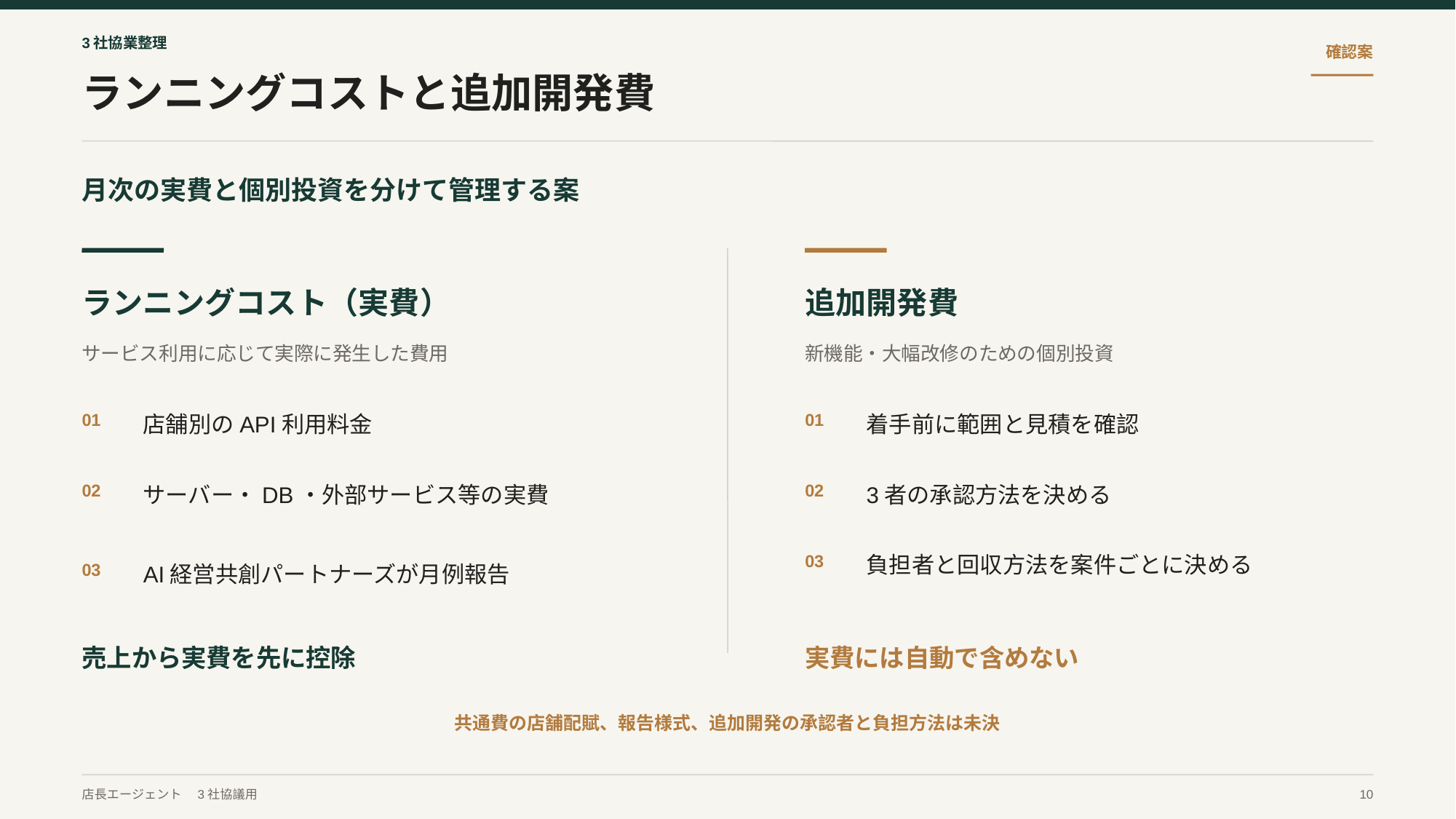

3社協業整理
確認案
ランニングコストと追加開発費

月次の実費と個別投資を分けて管理する案

ランニングコスト（実費）
追加開発費
サービス利用に応じて実際に発生した費用
新機能・大幅改修のための個別投資
店舗別のAPI利用料金
着手前に範囲と見積を確認
01
01
サーバー・DB・外部サービス等の実費
3者の承認方法を決める
02
02
負担者と回収方法を案件ごとに決める
03
AI経営共創パートナーズが月例報告
03
売上から実費を先に控除
実費には自動で含めない
共通費の店舗配賦、報告様式、追加開発の承認者と負担方法は未決

店長エージェント　3社協議用
10